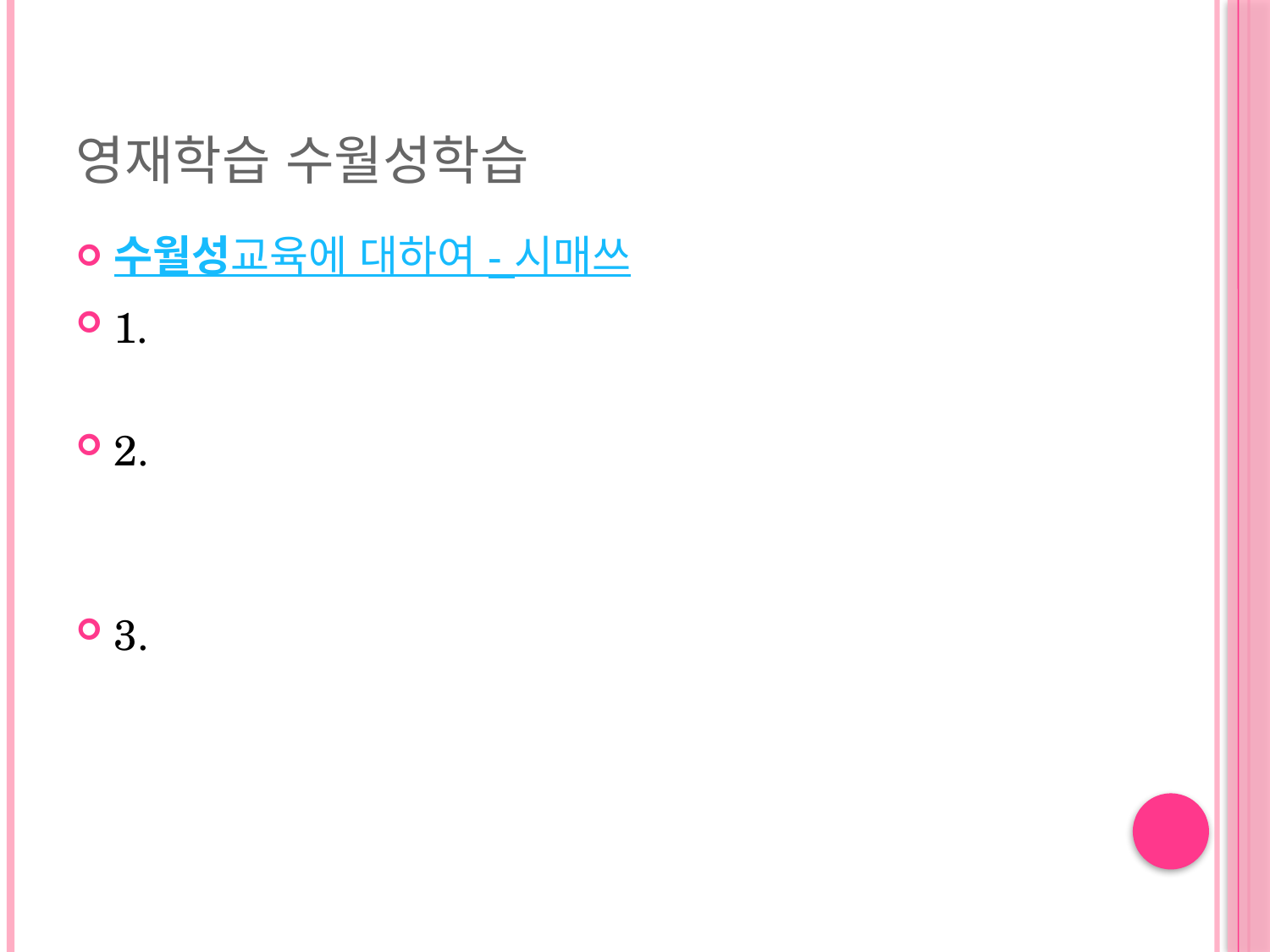

# 영재학습 수월성학습
수월성교육에 대하여 - 시매쓰
1.

2.

3.